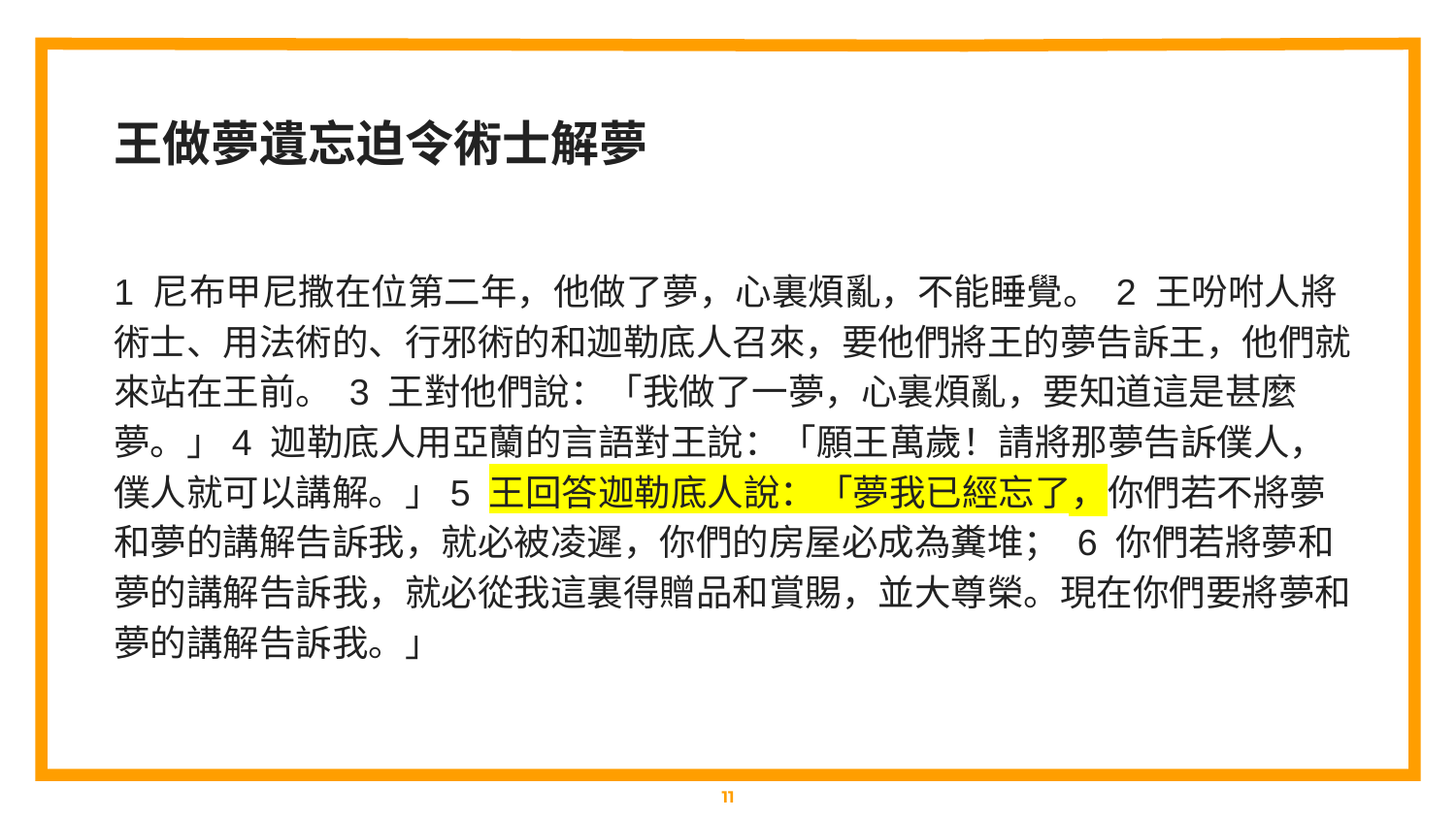

王做夢遺忘迫令術士解夢

1 尼布甲尼撒在位第二年，他做了夢，心裏煩亂，不能睡覺。 2 王吩咐人將術士、用法術的、行邪術的和迦勒底人召來，要他們將王的夢告訴王，他們就來站在王前。 3 王對他們說：「我做了一夢，心裏煩亂，要知道這是甚麼夢。」4 迦勒底人用亞蘭的言語對王說：「願王萬歲！請將那夢告訴僕人，僕人就可以講解。」5 王回答迦勒底人說：「夢我已經忘了，你們若不將夢和夢的講解告訴我，就必被凌遲，你們的房屋必成為糞堆； 6 你們若將夢和夢的講解告訴我，就必從我這裏得贈品和賞賜，並大尊榮。現在你們要將夢和夢的講解告訴我。」
11